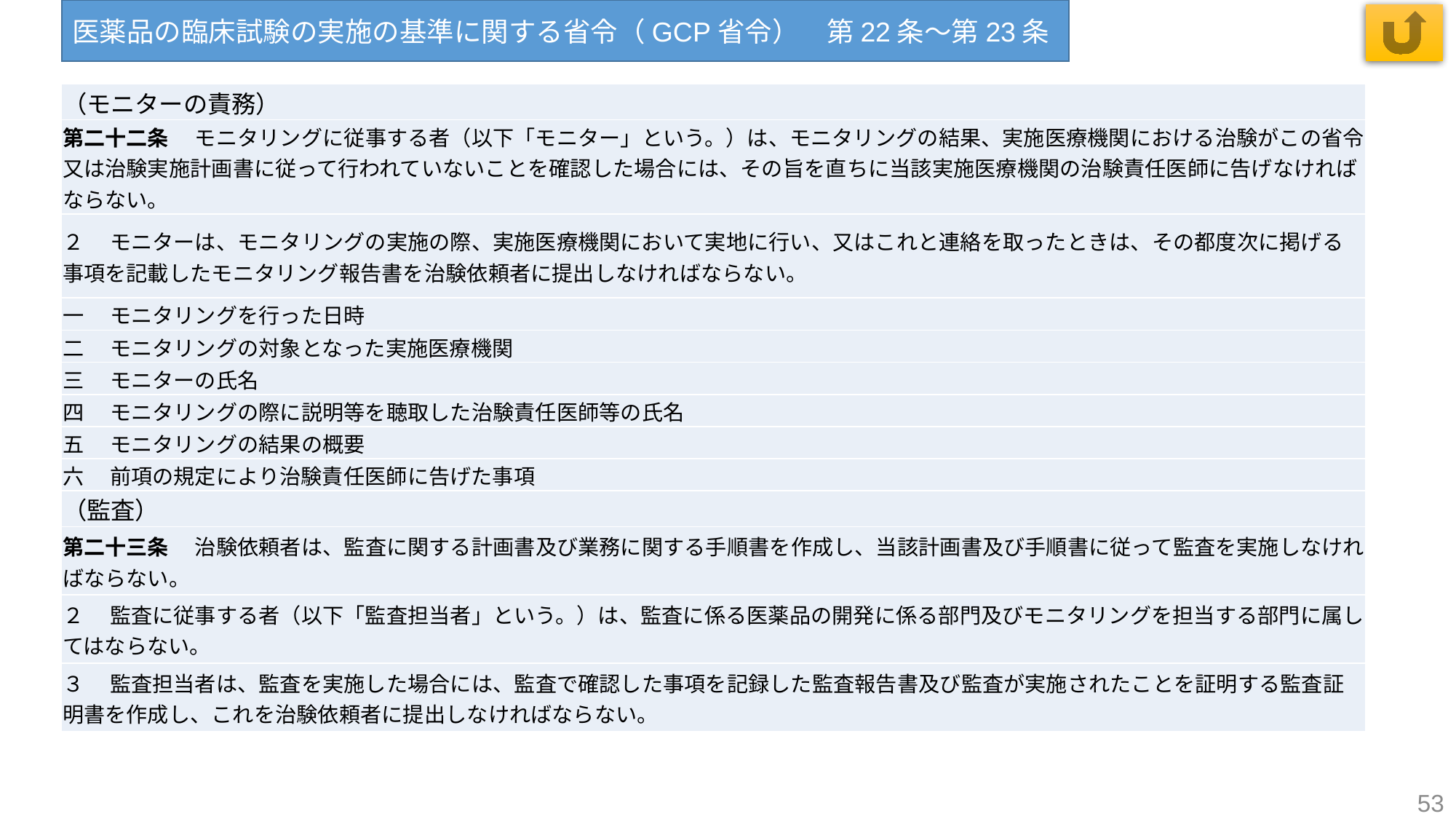

医薬品の臨床試験の実施の基準に関する省令（GCP省令）　第22条～第23条

| （モニターの責務） |
| --- |
| 第二十二条 　モニタリングに従事する者（以下「モニター」という。）は、モニタリングの結果、実施医療機関における治験がこの省令又は治験実施計画書に従って行われていないことを確認した場合には、その旨を直ちに当該実施医療機関の治験責任医師に告げなければならない。 |
| ２ 　モニターは、モニタリングの実施の際、実施医療機関において実地に行い、又はこれと連絡を取ったときは、その都度次に掲げる事項を記載したモニタリング報告書を治験依頼者に提出しなければならない。 |
| 一 　モニタリングを行った日時 |
| 二 　モニタリングの対象となった実施医療機関 |
| 三 　モニターの氏名 |
| 四 　モニタリングの際に説明等を聴取した治験責任医師等の氏名 |
| 五 　モニタリングの結果の概要 |
| 六 　前項の規定により治験責任医師に告げた事項 |
| 七 　前号の事項について講じられるべき措置及び当該措置に関するモニターの所見 |
| （監査） |
| --- |
| 第二十三条 　治験依頼者は、監査に関する計画書及び業務に関する手順書を作成し、当該計画書及び手順書に従って監査を実施しなければならない。 |
| ２ 　監査に従事する者（以下「監査担当者」という。）は、監査に係る医薬品の開発に係る部門及びモニタリングを担当する部門に属してはならない。 |
| ３ 　監査担当者は、監査を実施した場合には、監査で確認した事項を記録した監査報告書及び監査が実施されたことを証明する監査証明書を作成し、これを治験依頼者に提出しなければならない。 |